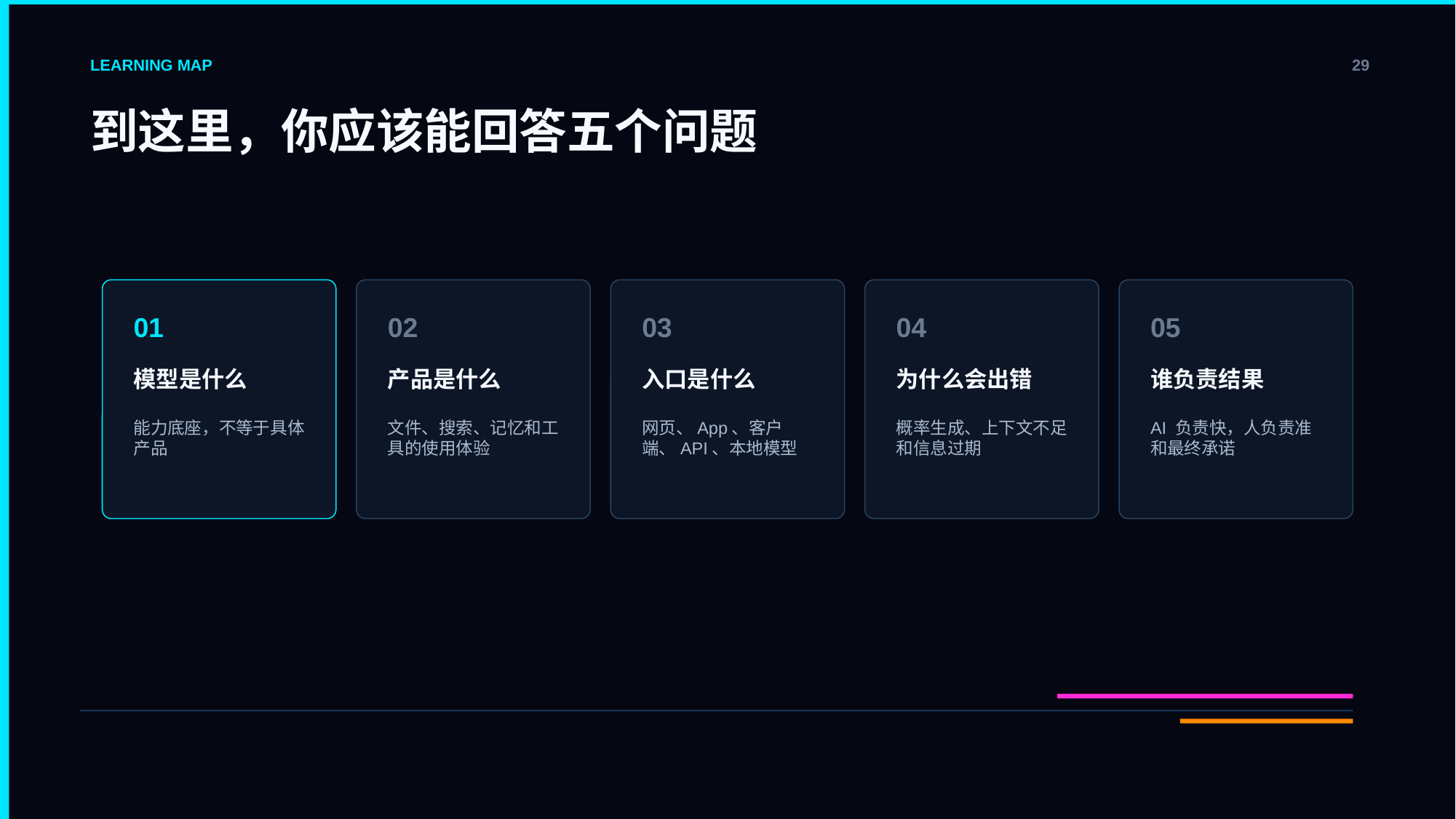

LEARNING MAP
29
到这里，你应该能回答五个问题

01
02
03
04
05
模型是什么
产品是什么
入口是什么
为什么会出错
谁负责结果
能力底座，不等于具体产品
文件、搜索、记忆和工具的使用体验
网页、App、客户端、API、本地模型
概率生成、上下文不足和信息过期
AI 负责快，人负责准和最终承诺